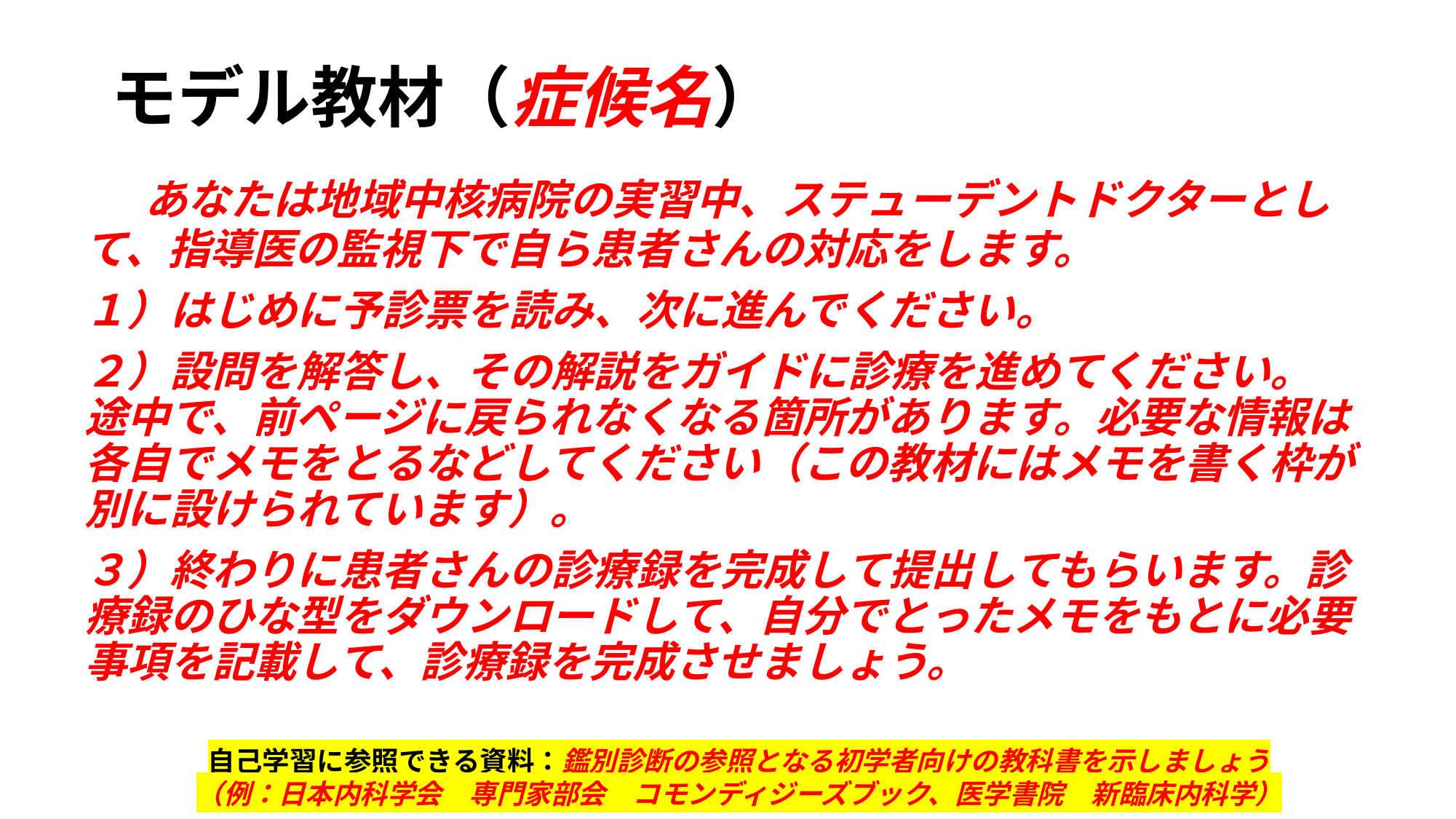

# モデル教材（症候名）
　あなたは地域中核病院の実習中、ステューデントドクターとして、指導医の監視下で自ら患者さんの対応をします。
１）はじめに予診票を読み、次に進んでください。
２）設問を解答し、その解説をガイドに診療を進めてください。途中で、前ページに戻られなくなる箇所があります。必要な情報は各自でメモをとるなどしてください（この教材にはメモを書く枠が別に設けられています）。
３）終わりに患者さんの診療録を完成して提出してもらいます。診療録のひな型をダウンロードして、自分でとったメモをもとに必要事項を記載して、診療録を完成させましょう。
自己学習に参照できる資料：鑑別診断の参照となる初学者向けの教科書を示しましょう
（例：日本内科学会　専門家部会　コモンディジーズブック、医学書院　新臨床内科学）